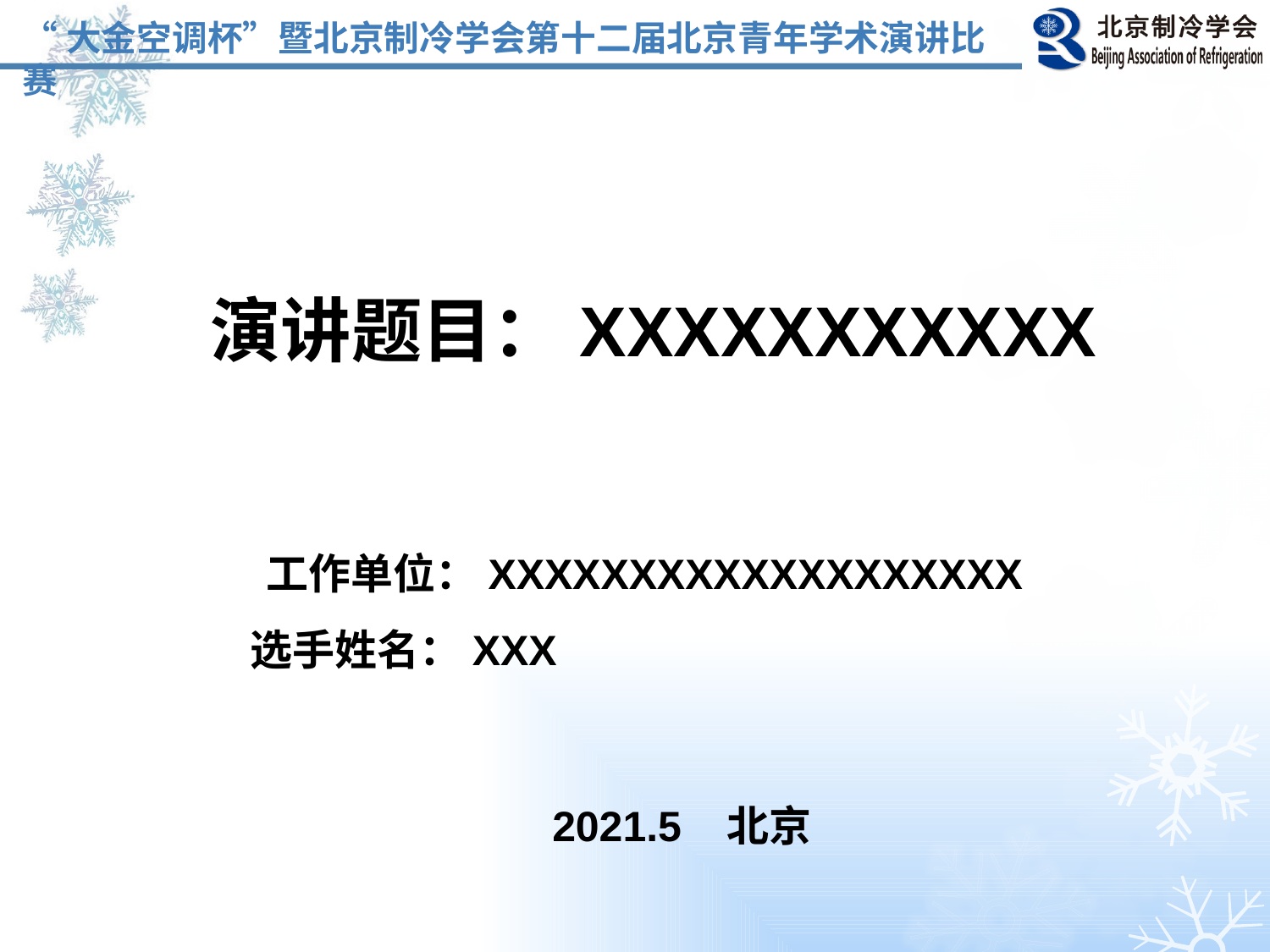

“大金空调杯”暨北京制冷学会第十二届北京青年学术演讲比赛

演讲题目：XXXXXXXXXXX
工作单位：XXXXXXXXXXXXXXXXXXX
选手姓名：XXX
2021.5   北京